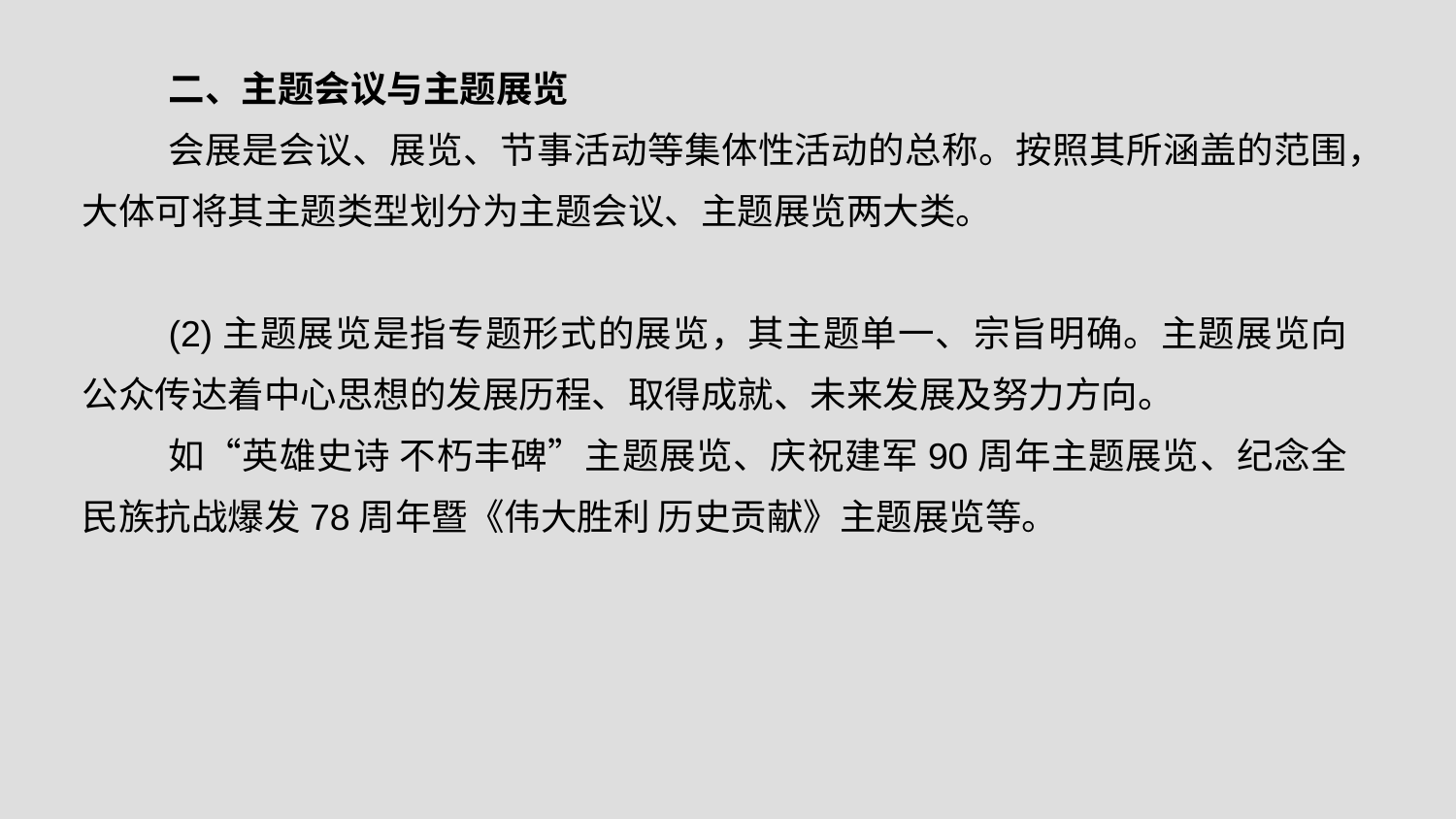

二、主题会议与主题展览
会展是会议、展览、节事活动等集体性活动的总称。按照其所涵盖的范围，大体可将其主题类型划分为主题会议、主题展览两大类。

(2)主题展览是指专题形式的展览，其主题单一、宗旨明确。主题展览向公众传达着中心思想的发展历程、取得成就、未来发展及努力方向。
如“英雄史诗 不朽丰碑”主题展览、庆祝建军90周年主题展览、纪念全民族抗战爆发78周年暨《伟大胜利 历史贡献》主题展览等。